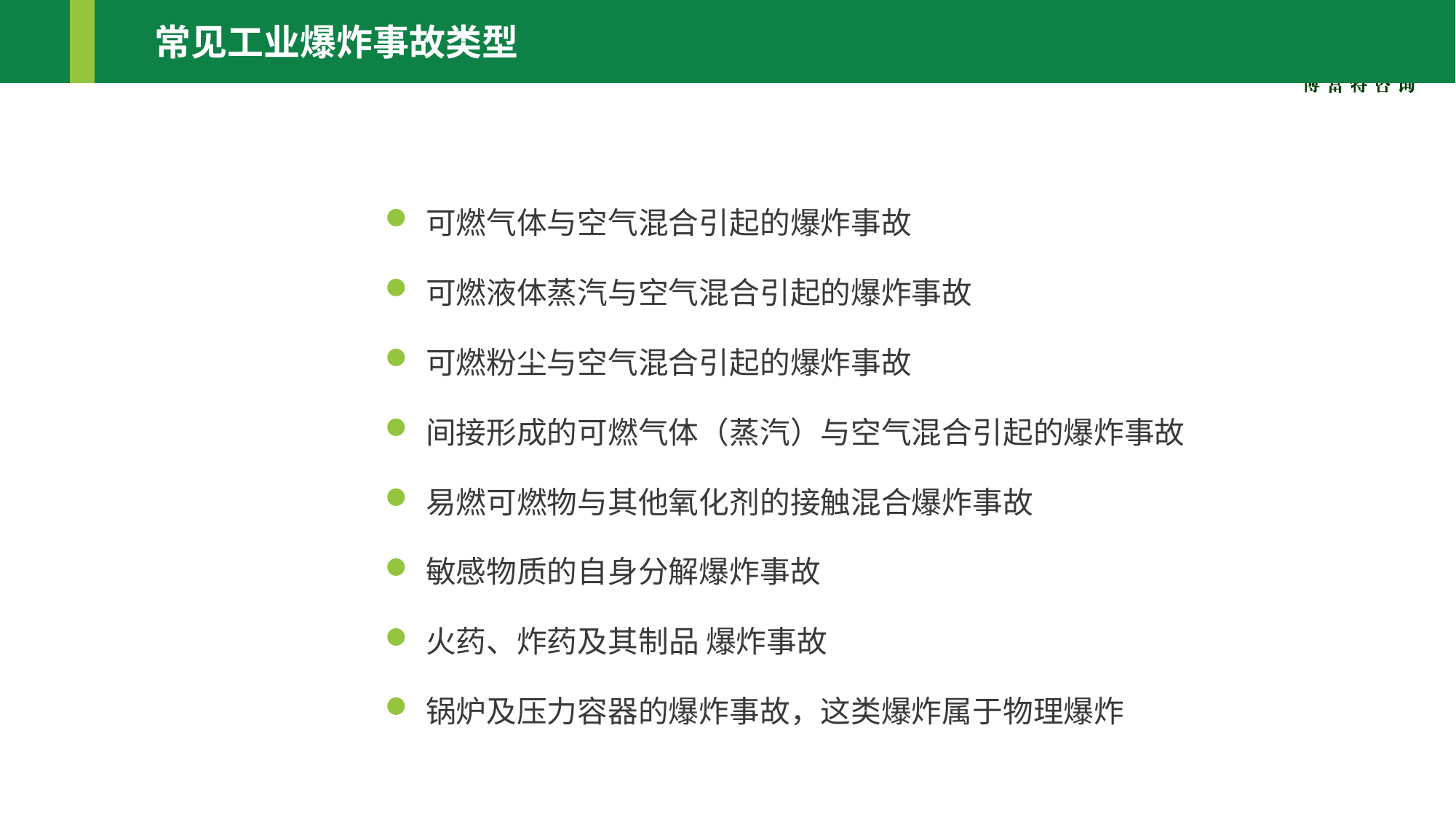

常见工业爆炸事故类型
可燃气体与空气混合引起的爆炸事故
可燃液体蒸汽与空气混合引起的爆炸事故
可燃粉尘与空气混合引起的爆炸事故
间接形成的可燃气体（蒸汽）与空气混合引起的爆炸事故
易燃可燃物与其他氧化剂的接触混合爆炸事故
敏感物质的自身分解爆炸事故
火药、炸药及其制品 爆炸事故
锅炉及压力容器的爆炸事故，这类爆炸属于物理爆炸